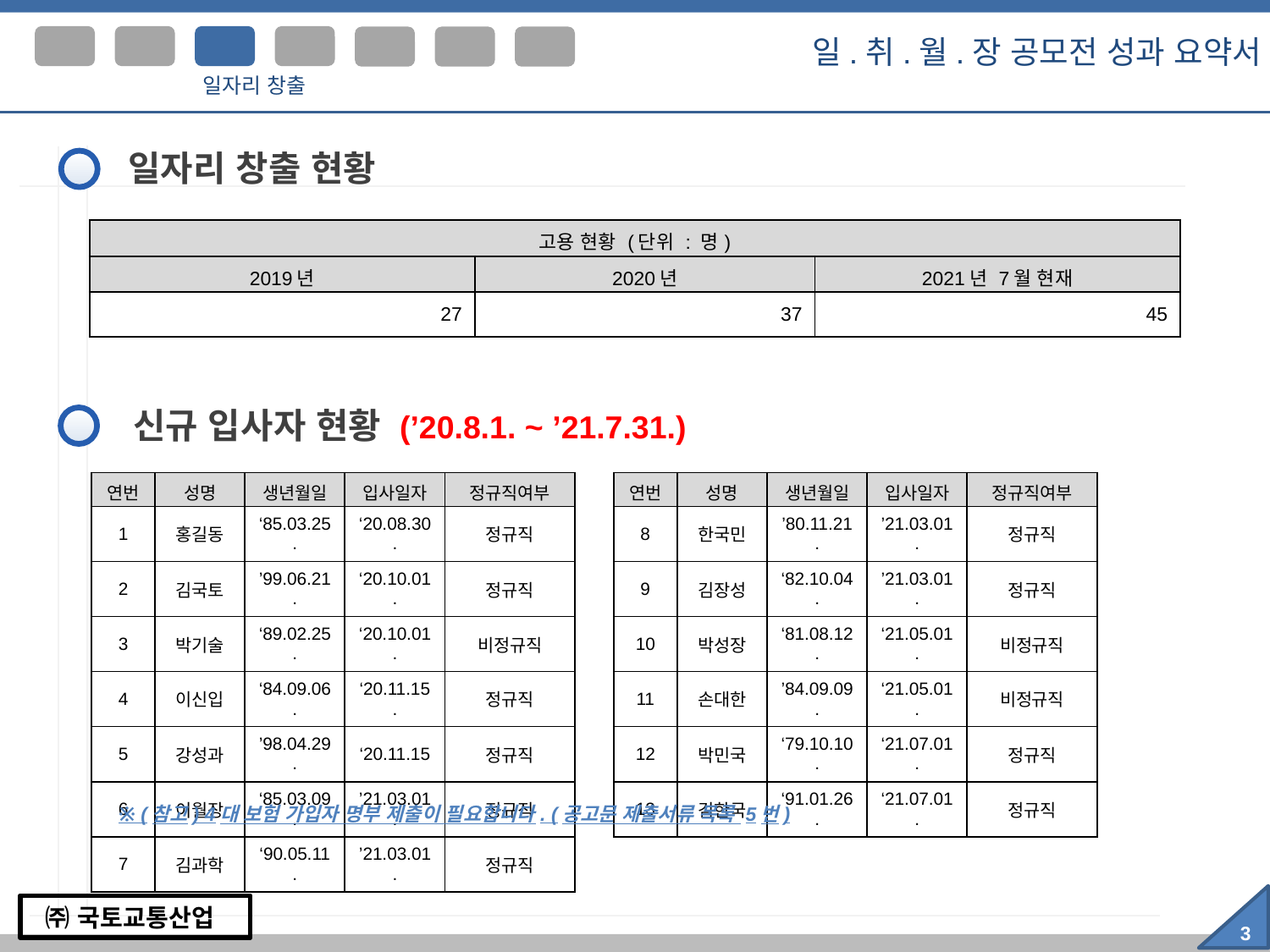

I  I
I  I  I
I  V
일.취.월.장 공모전 성과 요약서
I
Ⅴ
Ⅵ
Ⅶ
일자리 창출
일자리 창출 현황

| 고용 현황 (단위 : 명) |  |  |
| --- | --- | --- |
| 2019년 | 2020년 | 2021년 7월 현재 |
| 27 | 37 | 45 |
신규 입사자 현황 (’20.8.1. ~ ’21.7.31.)

| 연번 | 성명 | 생년월일 | 입사일자 | 정규직여부 |
| --- | --- | --- | --- | --- |
| 1 | 홍길동 | ‘85.03.25. | ‘20.08.30. | 정규직 |
| 2 | 김국토 | ’99.06.21. | ‘20.10.01. | 정규직 |
| 3 | 박기술 | ‘89.02.25. | ‘20.10.01. | 비정규직 |
| 4 | 이신입 | ‘84.09.06. | ‘20.11.15. | 정규직 |
| 5 | 강성과 | ’98.04.29. | ‘20.11.15 | 정규직 |
| 6 | 이월장 | ‘85.03.09. | ’21.03.01. | 정규직 |
| 7 | 김과학 | ‘90.05.11. | ’21.03.01. | 정규직 |
| 연번 | 성명 | 생년월일 | 입사일자 | 정규직여부 |
| --- | --- | --- | --- | --- |
| 8 | 한국민 | ’80.11.21. | ’21.03.01. | 정규직 |
| 9 | 김장성 | ‘82.10.04. | ’21.03.01. | 정규직 |
| 10 | 박성장 | ‘81.08.12. | ‘21.05.01. | 비정규직 |
| 11 | 손대한 | ’84.09.09. | ‘21.05.01. | 비정규직 |
| 12 | 박민국 | ‘79.10.10. | ‘21.07.01. | 정규직 |
| 13 | 김한국 | ‘91.01.26. | ‘21.07.01. | 정규직 |
※ (참고) 4대 보험 가입자 명부 제출이 필요합니다. (공고문 제출서류 목록 5번)
3
 ㈜ 국토교통산업